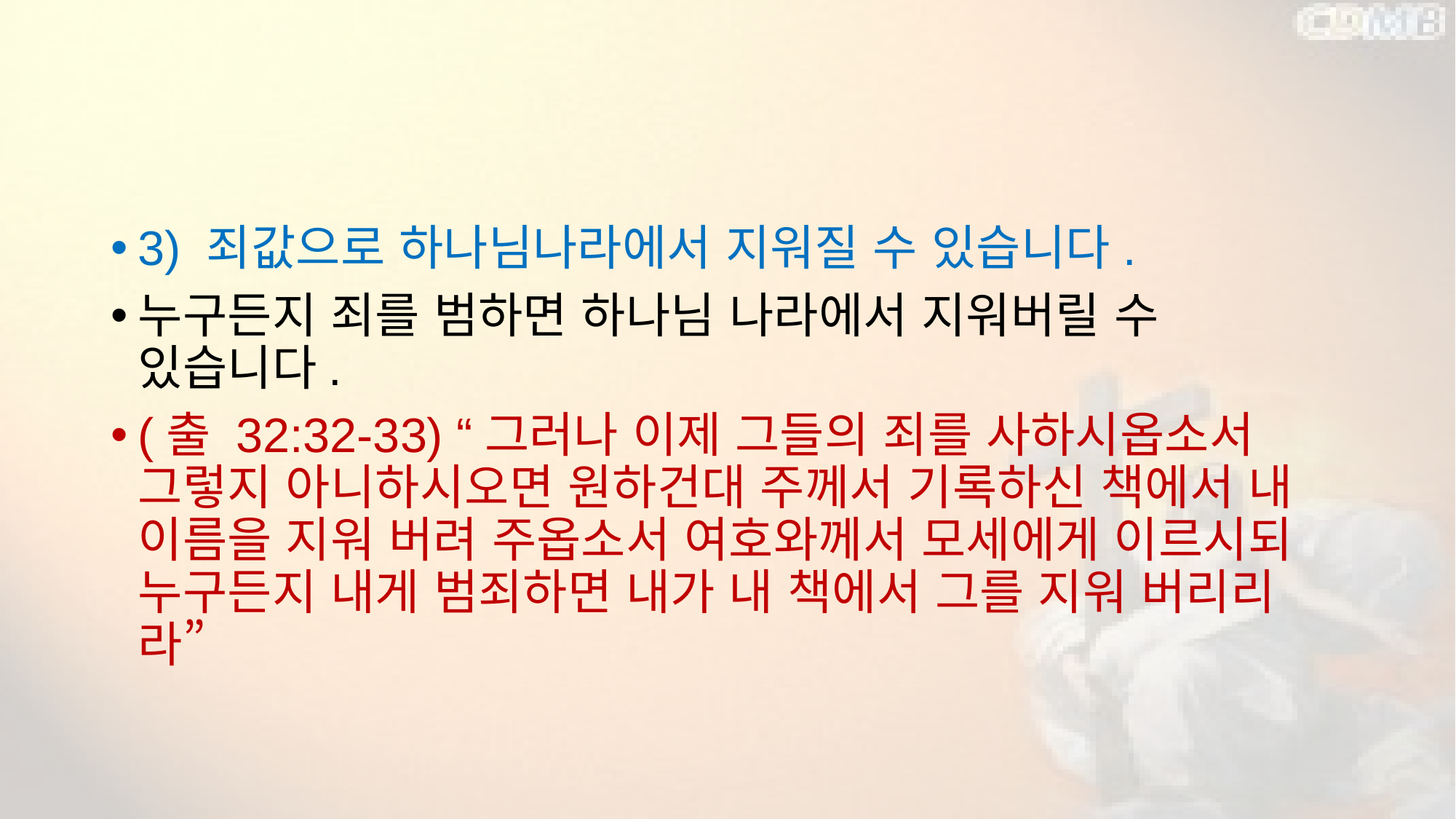

#
3) 죄값으로 하나님나라에서 지워질 수 있습니다.
누구든지 죄를 범하면 하나님 나라에서 지워버릴 수 있습니다.
(출 32:32-33) “그러나 이제 그들의 죄를 사하시옵소서 그렇지 아니하시오면 원하건대 주께서 기록하신 책에서 내 이름을 지워 버려 주옵소서 여호와께서 모세에게 이르시되 누구든지 내게 범죄하면 내가 내 책에서 그를 지워 버리리라”